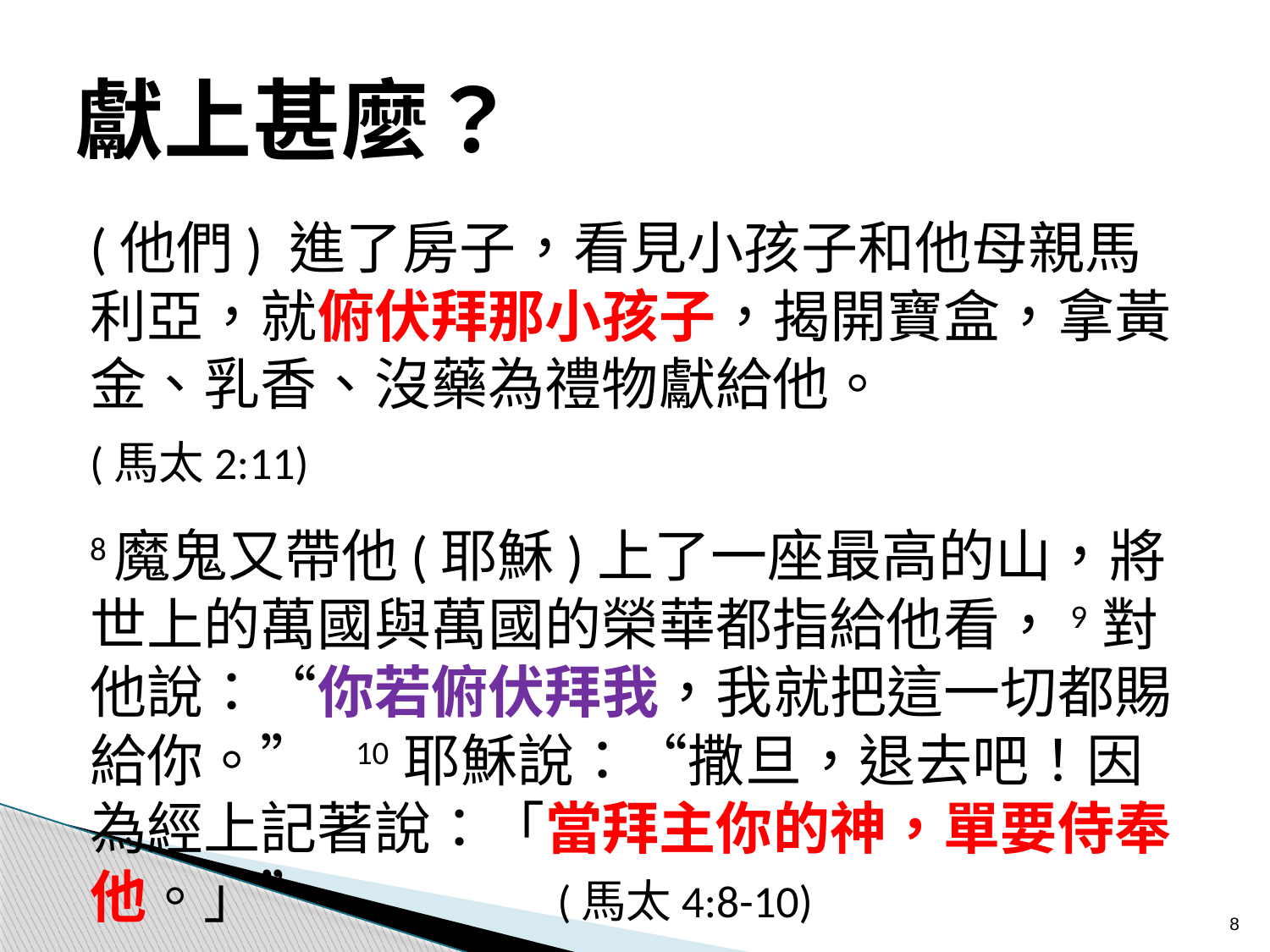

# 獻上甚麼？
(他們) 進了房子，看見小孩子和他母親馬利亞，就俯伏拜那小孩子，揭開寶盒，拿黃金、乳香、沒藥為禮物獻給他。
	(馬太2:11)
8魔鬼又帶他(耶穌)上了一座最高的山，將世上的萬國與萬國的榮華都指給他看，9 對他說：“你若俯伏拜我，我就把這一切都賜給你。”  10 耶穌說：“撒旦，退去吧！因為經上記著說：「當拜主你的神，單要侍奉他。」” 		(馬太4:8-10)

8